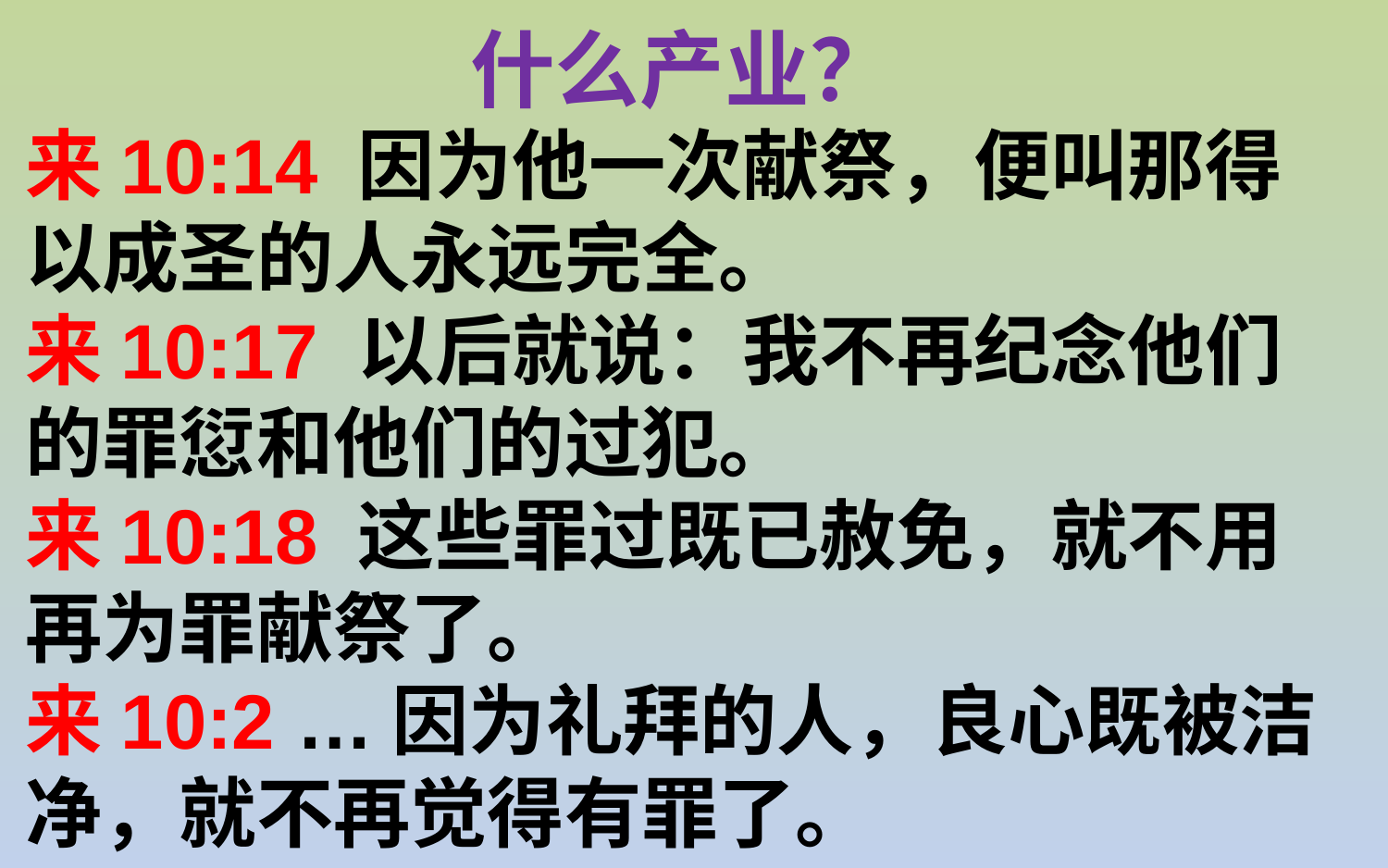

什么产业？
来10:14 因为他一次献祭，便叫那得以成圣的人永远完全。
来10:17 以后就说：我不再纪念他们的罪愆和他们的过犯。
来10:18 这些罪过既已赦免，就不用再为罪献祭了。
来10:2 …因为礼拜的人，良心既被洁净，就不再觉得有罪了。